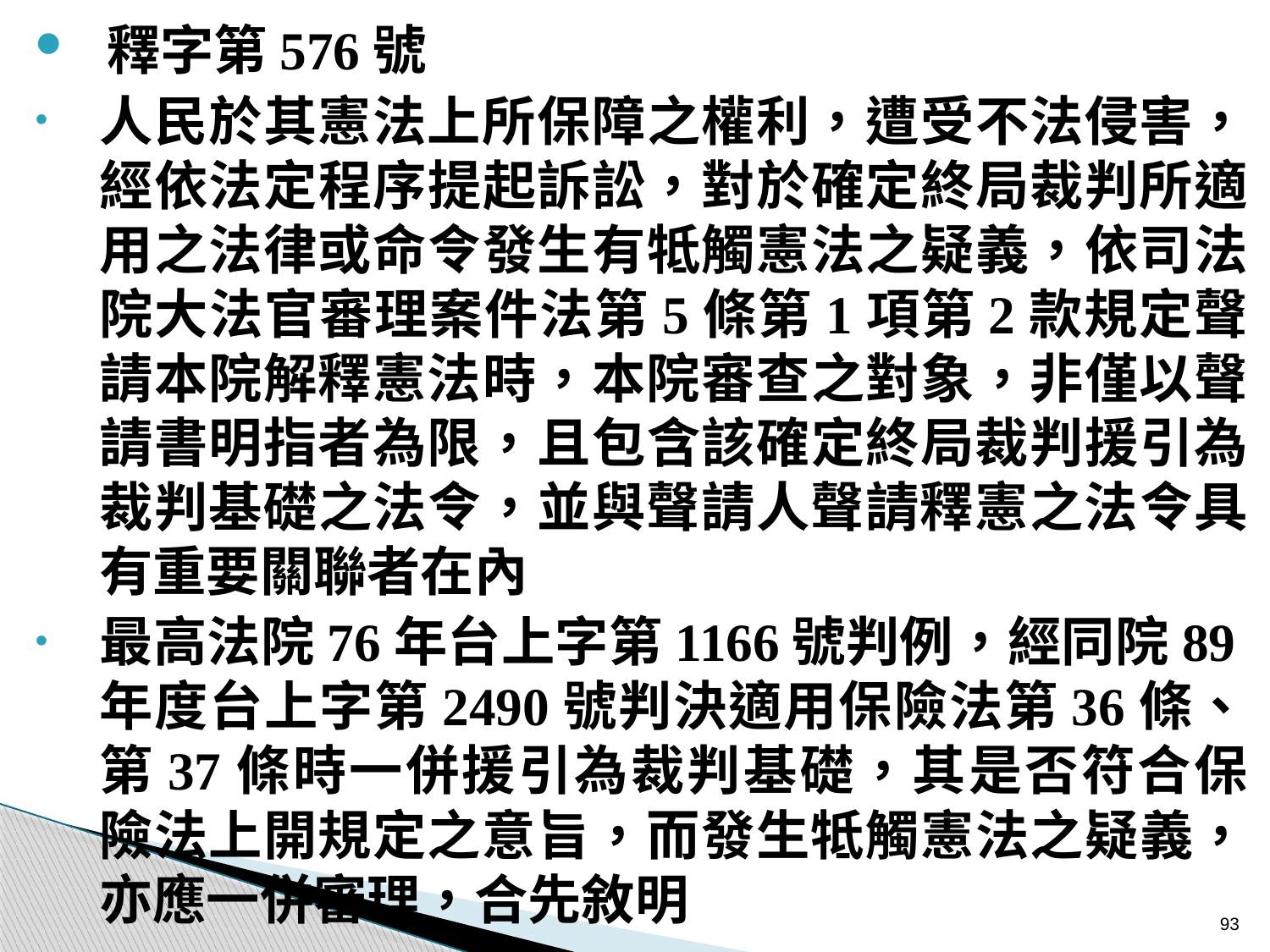

釋字第576號
人民於其憲法上所保障之權利，遭受不法侵害，經依法定程序提起訴訟，對於確定終局裁判所適用之法律或命令發生有牴觸憲法之疑義，依司法院大法官審理案件法第5條第1項第2款規定聲請本院解釋憲法時，本院審查之對象，非僅以聲請書明指者為限，且包含該確定終局裁判援引為裁判基礎之法令，並與聲請人聲請釋憲之法令具有重要關聯者在內
最高法院76年台上字第1166號判例，經同院89年度台上字第2490號判決適用保險法第36條、第37條時一併援引為裁判基礎，其是否符合保險法上開規定之意旨，而發生牴觸憲法之疑義，亦應一併審理，合先敘明

93